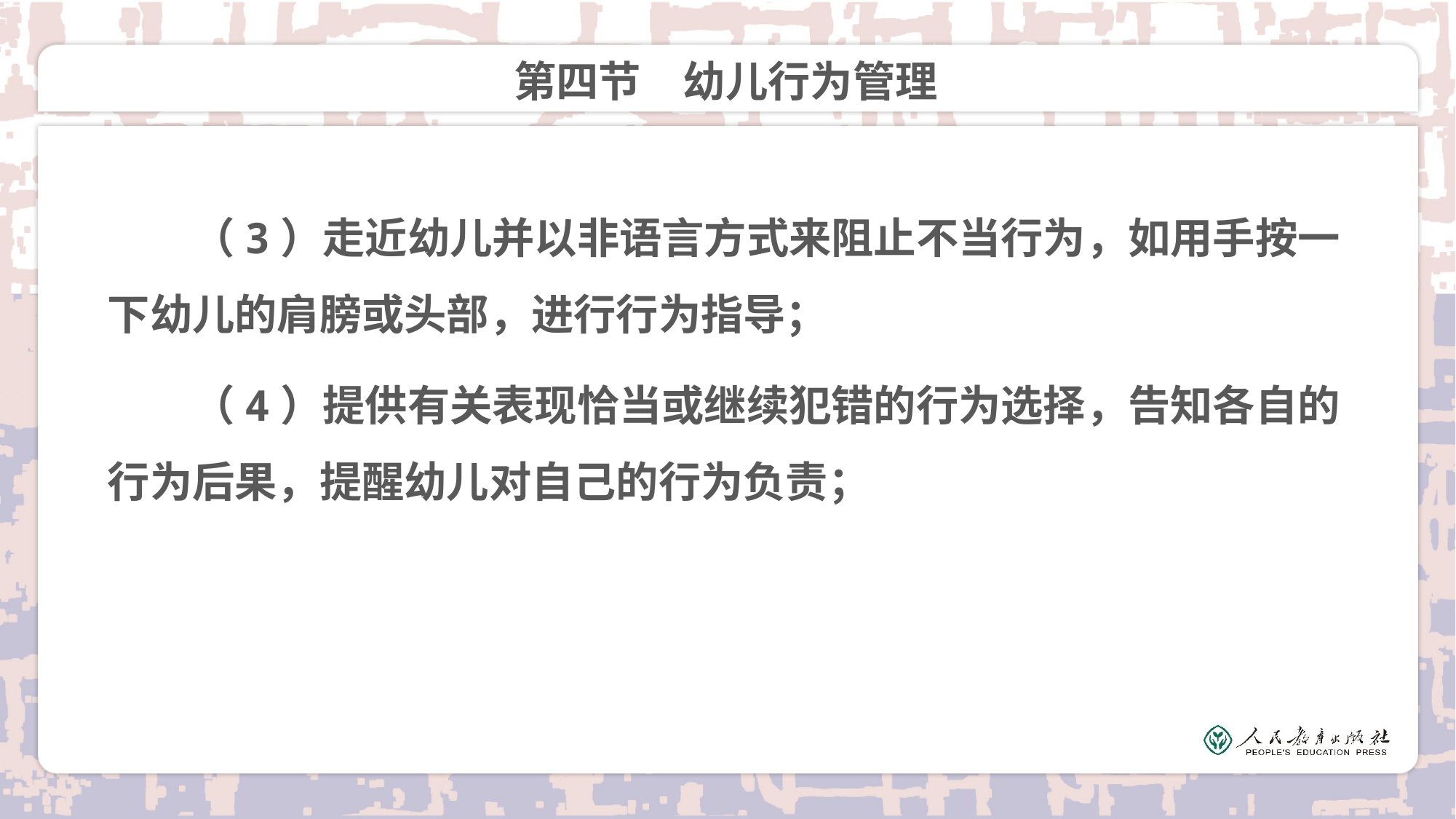

# 第四节　幼儿行为管理
　　（3）走近幼儿并以非语言方式来阻止不当行为，如用手按一下幼儿的肩膀或头部，进行行为指导；
　　（4）提供有关表现恰当或继续犯错的行为选择，告知各自的行为后果，提醒幼儿对自己的行为负责；